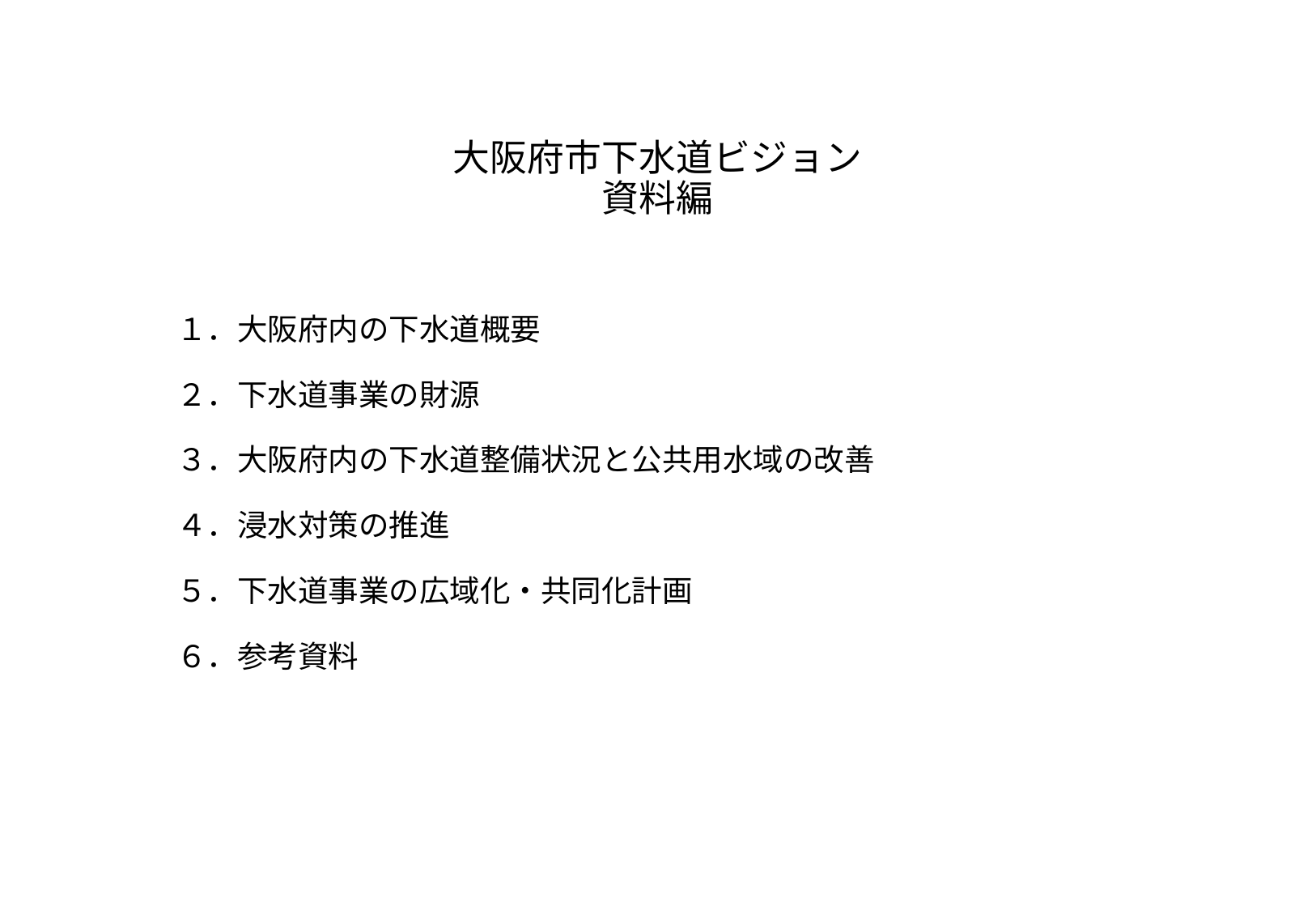

# 大阪府市下水道ビジョン 資料編
１．大阪府内の下水道概要

２．下水道事業の財源

３．大阪府内の下水道整備状況と公共用水域の改善

４．浸水対策の推進

５．下水道事業の広域化・共同化計画

６．参考資料